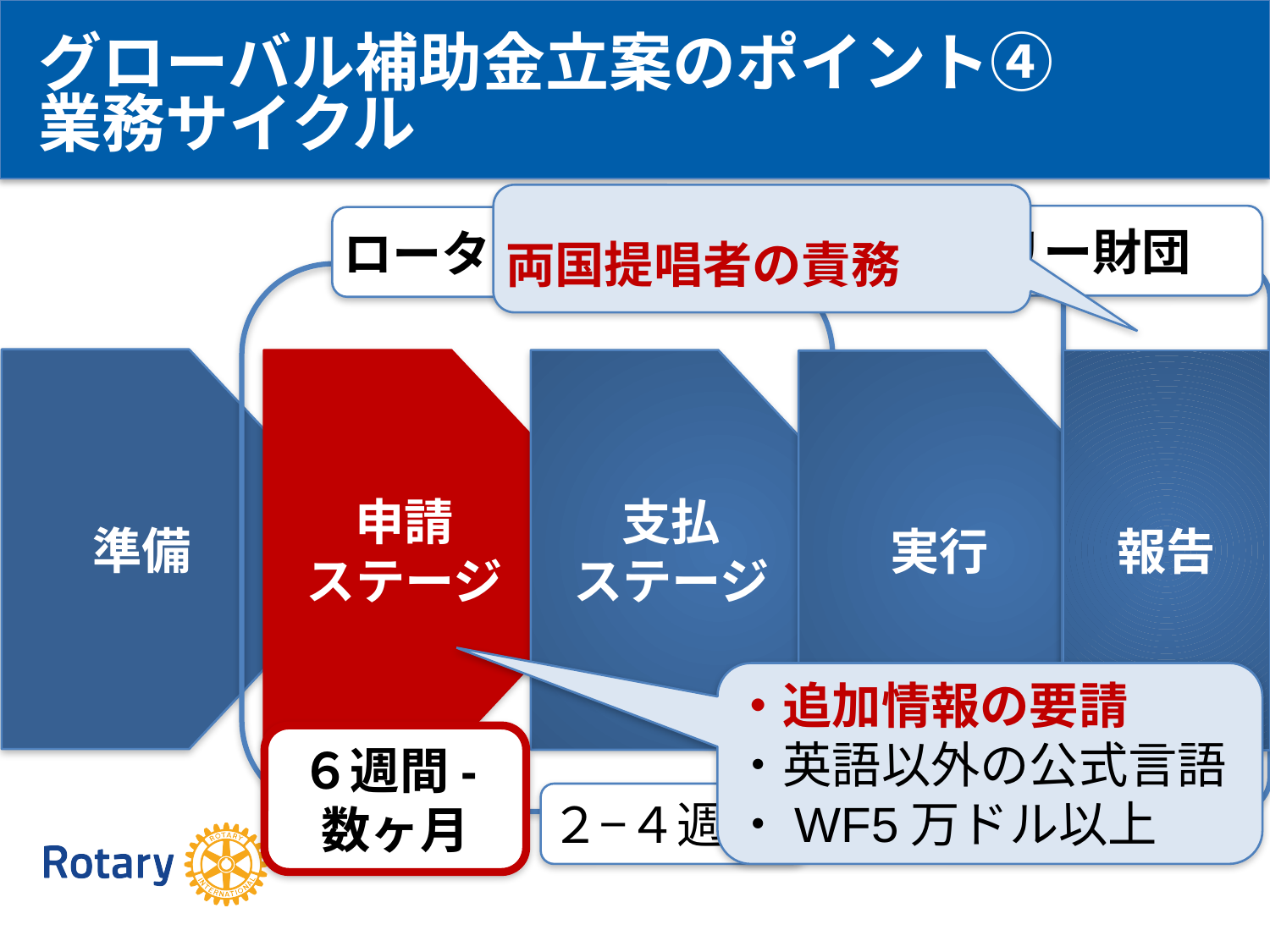

グローバル補助金立案のポイント④
業務サイクル

両国提唱者の責務
ロータリー財団
ロータリー財団

準備
申請
ステージ
支払
ステージ
報告
実行

・追加情報の要請
・英語以外の公式言語
・WF5万ドル以上
６週間-数ヶ月
４週間
２−４週間